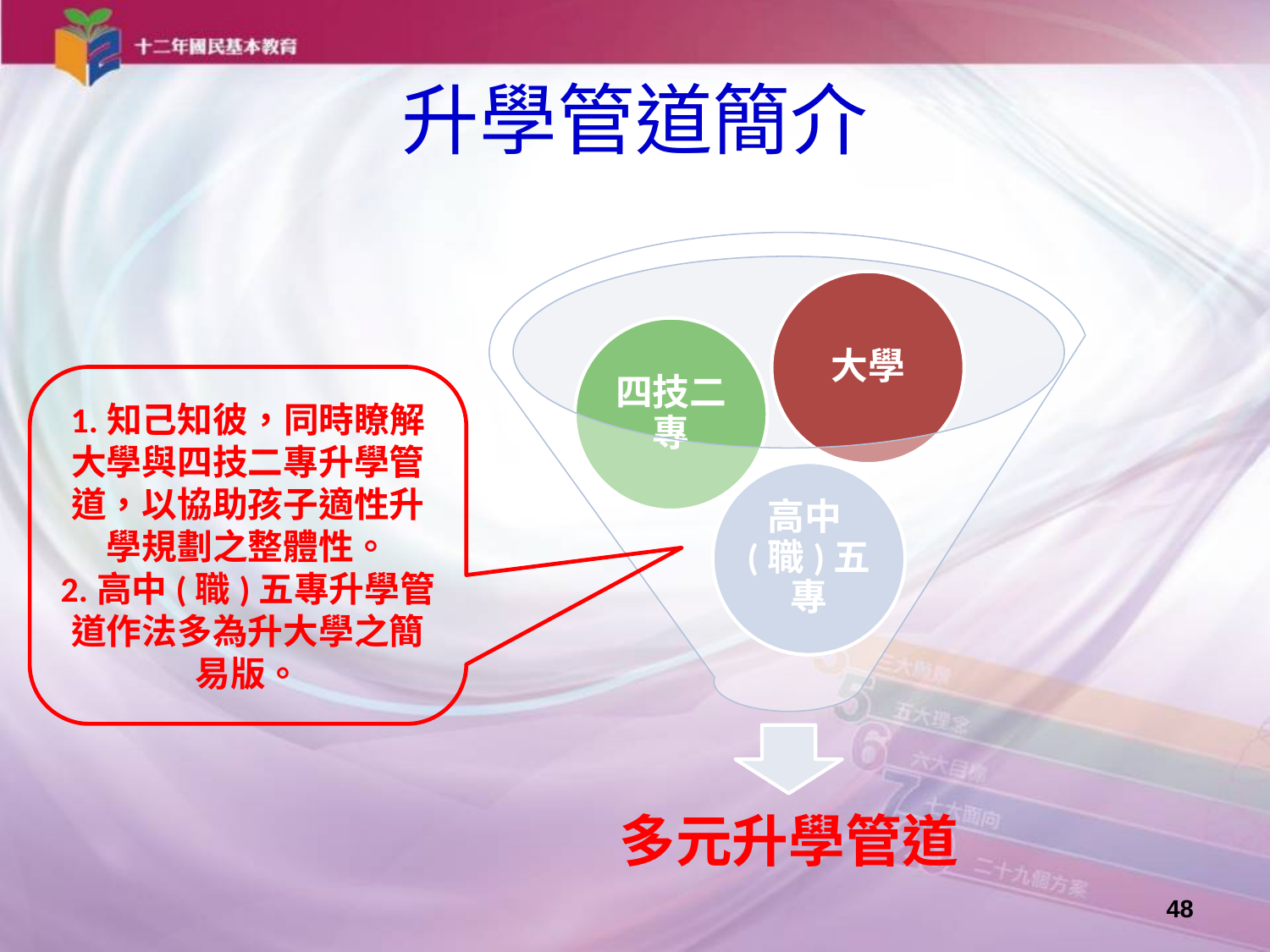

# 升學管道簡介
多元升學管道
高中(職)五專
四技二專
大學
1.知己知彼，同時瞭解大學與四技二專升學管道，以協助孩子適性升學規劃之整體性。
2.高中(職)五專升學管道作法多為升大學之簡易版。
48